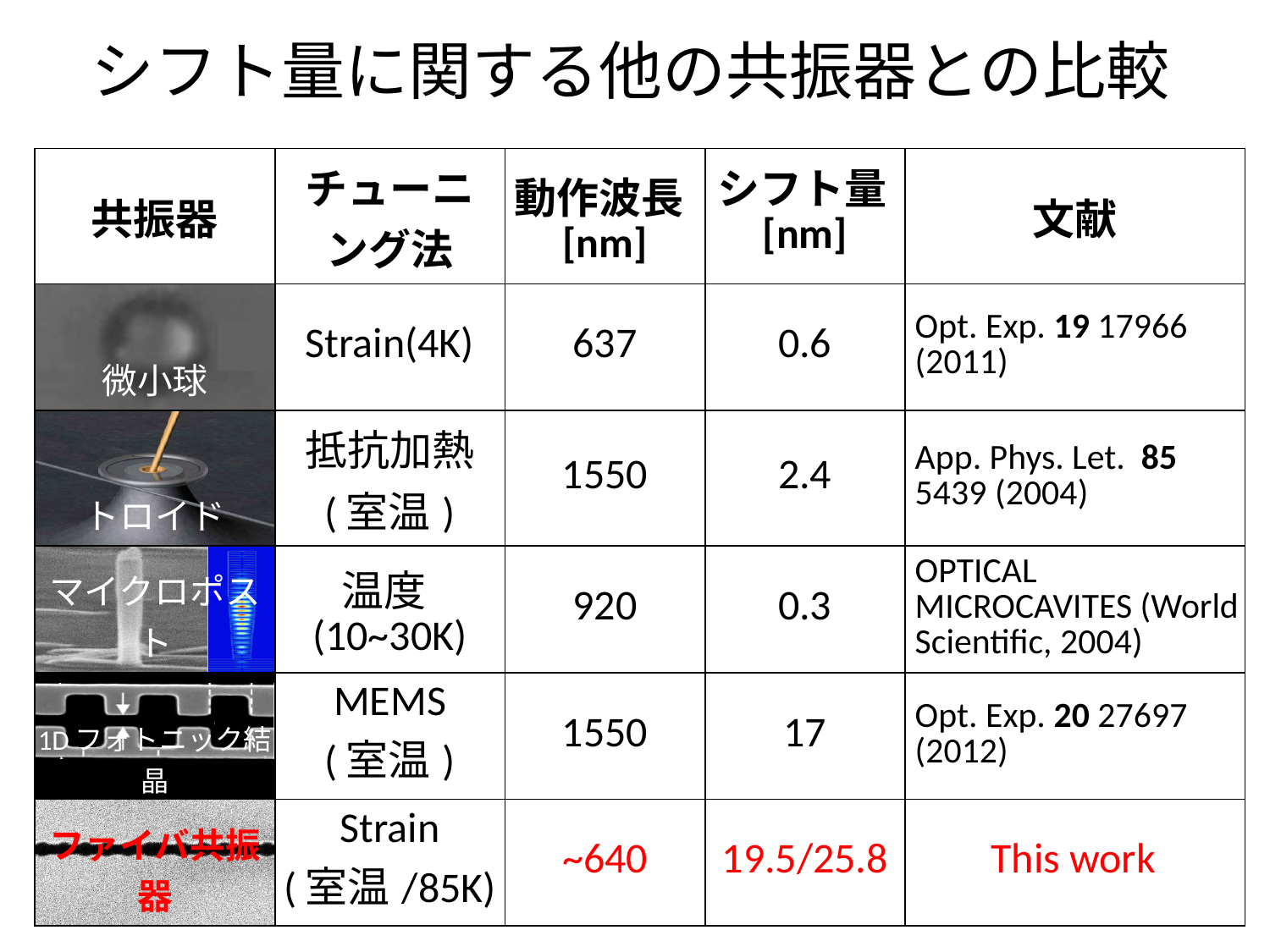

シフト量に関する他の共振器との比較
| 共振器 | チューニング法 | 動作波長[nm] | シフト量[nm] | 文献 |
| --- | --- | --- | --- | --- |
| 微小球 | Strain(4K) | 637 | 0.6 | Opt. Exp. 19 17966 (2011) |
| トロイド | 抵抗加熱 (室温) | 1550 | 2.4 | App. Phys. Let. 85 5439 (2004) |
| マイクロポスト | 温度(10~30K) | 920 | 0.3 | OPTICAL MICROCAVITES (World Scientific, 2004) |
| 1Dフォトニック結晶 | MEMS (室温) | 1550 | 17 | Opt. Exp. 20 27697 (2012) |
| ファイバ共振器 | Strain (室温/85K) | ~640 | 19.5/25.8 | This work |